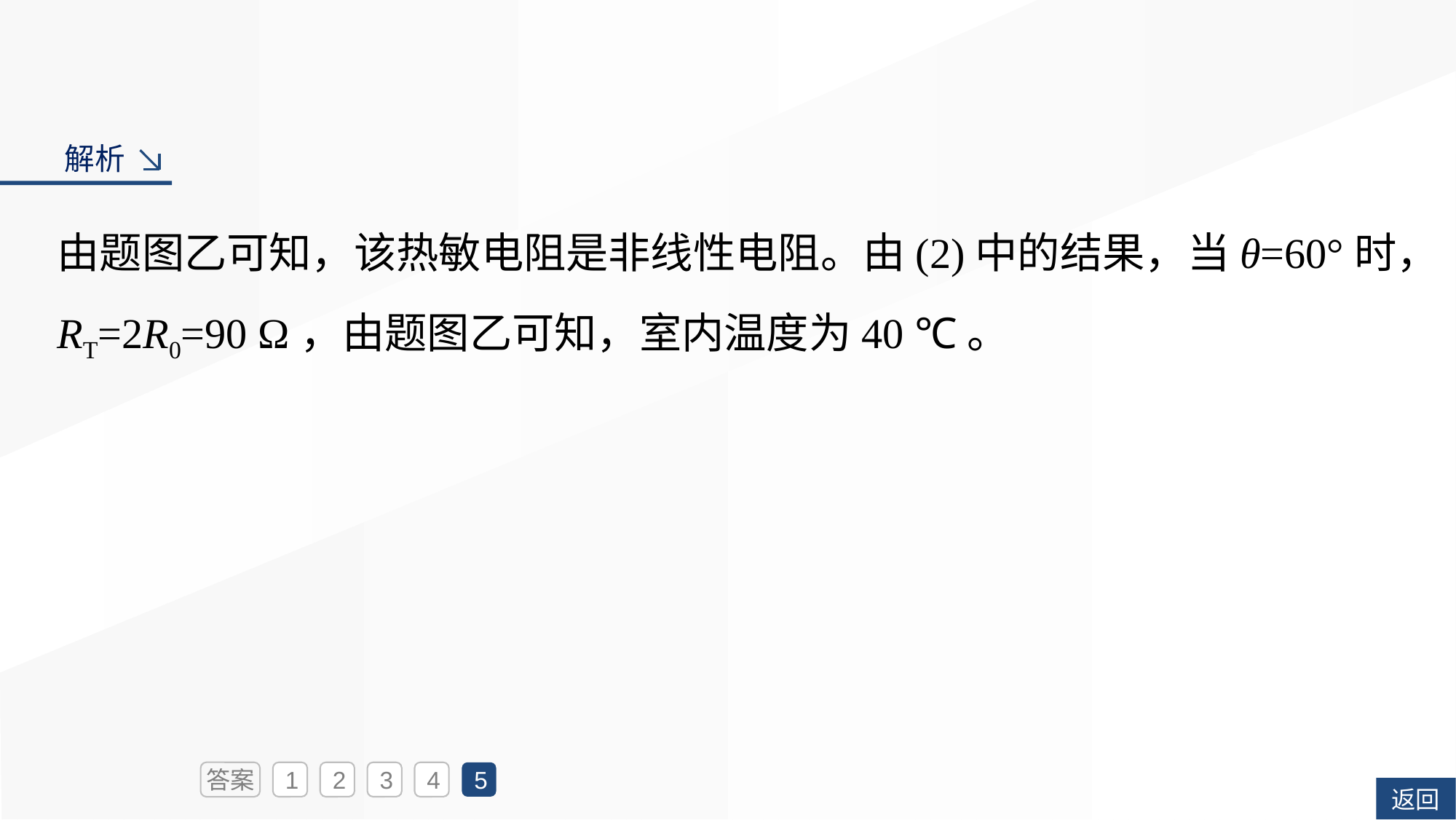

解析

由题图乙可知，该热敏电阻是非线性电阻。由(2)中的结果，当θ=60°时，RT=2R0=90 Ω，由题图乙可知，室内温度为40 ℃。
答案
1
2
3
4
5
返回